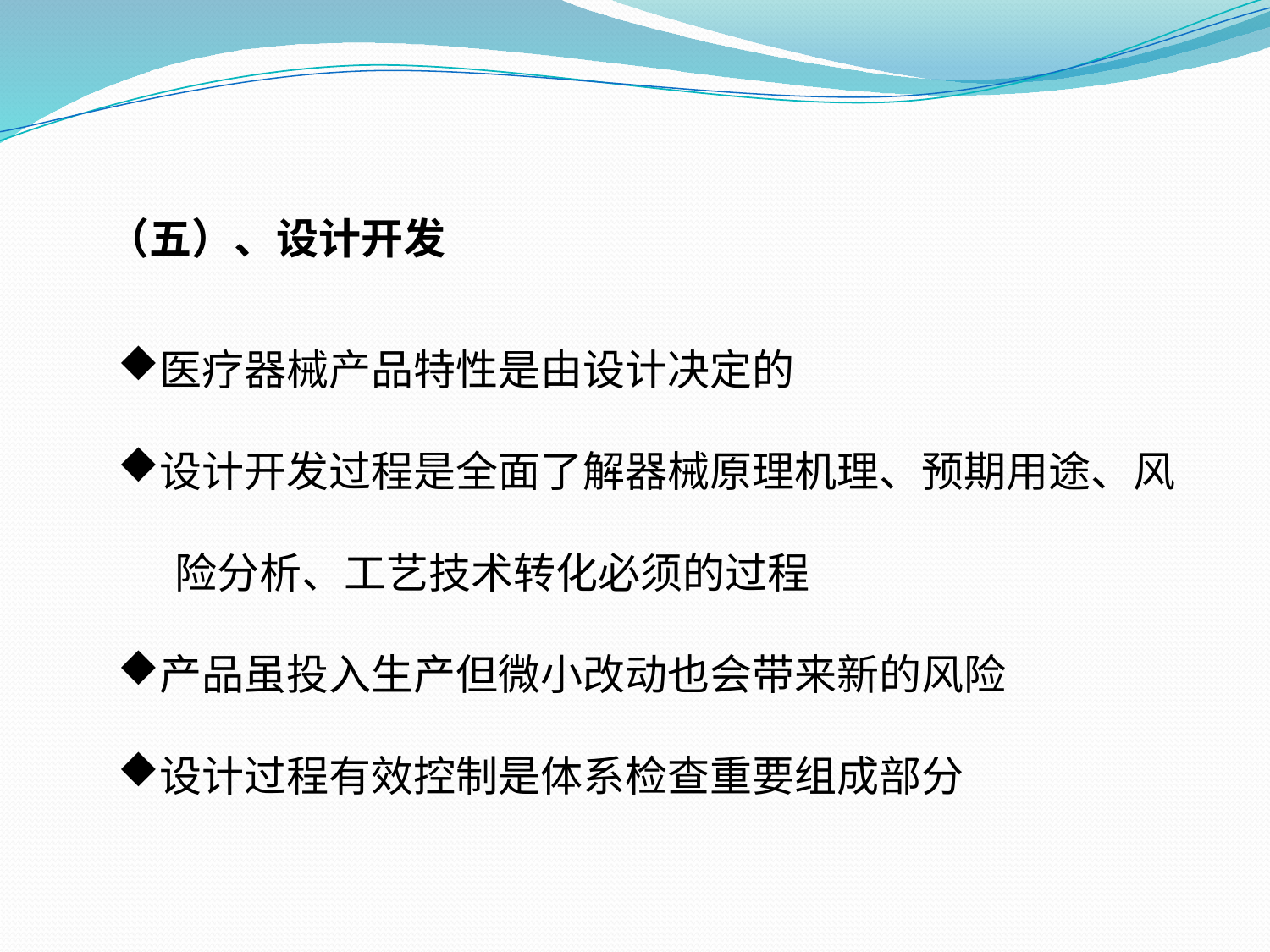

（五）、设计开发
医疗器械产品特性是由设计决定的
设计开发过程是全面了解器械原理机理、预期用途、风
     险分析、工艺技术转化必须的过程
产品虽投入生产但微小改动也会带来新的风险
设计过程有效控制是体系检查重要组成部分